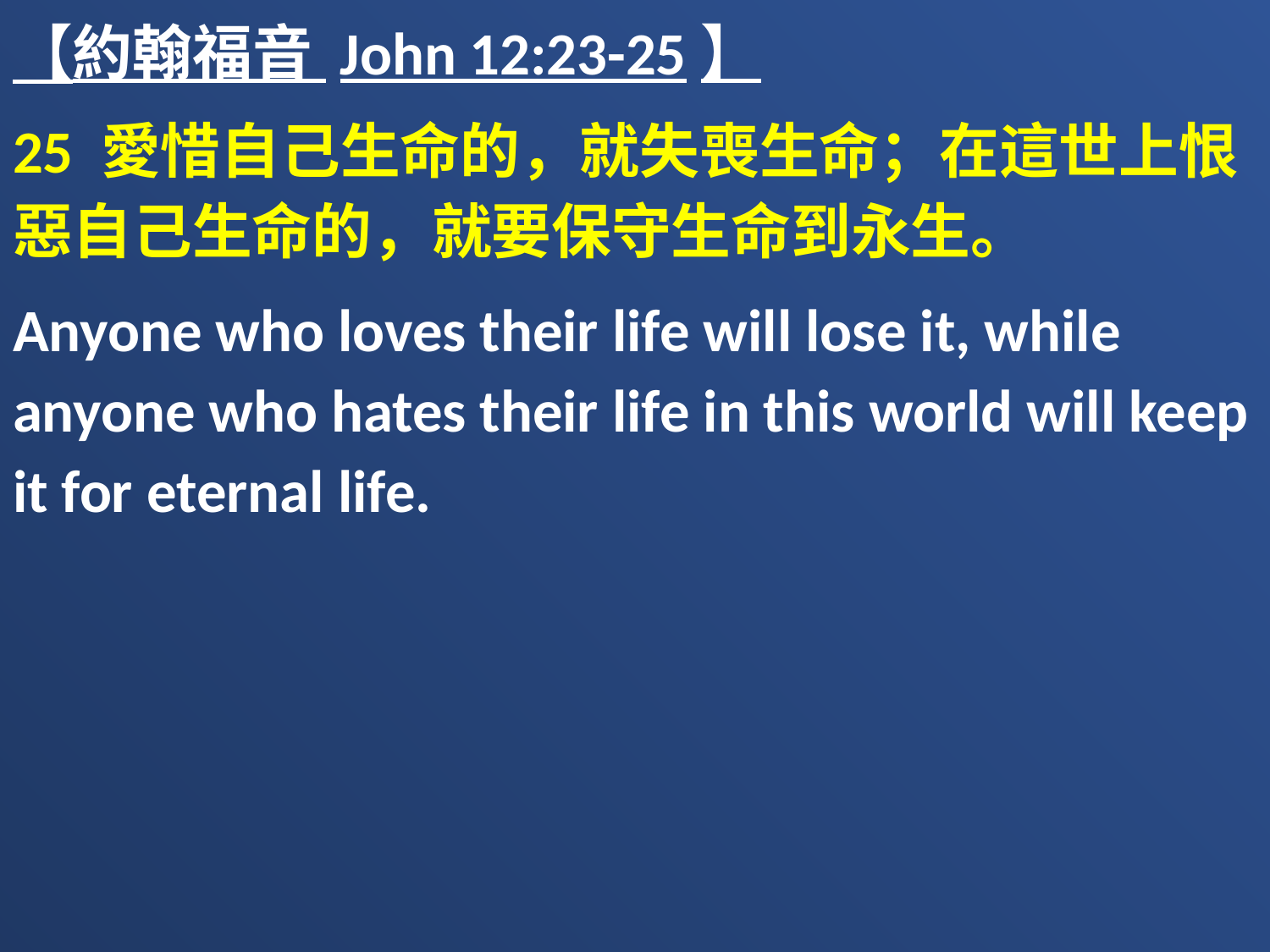

【約翰福音 John 12:23-25】
25 愛惜自己生命的，就失喪生命；在這世上恨惡自己生命的，就要保守生命到永生。
Anyone who loves their life will lose it, while anyone who hates their life in this world will keep it for eternal life.